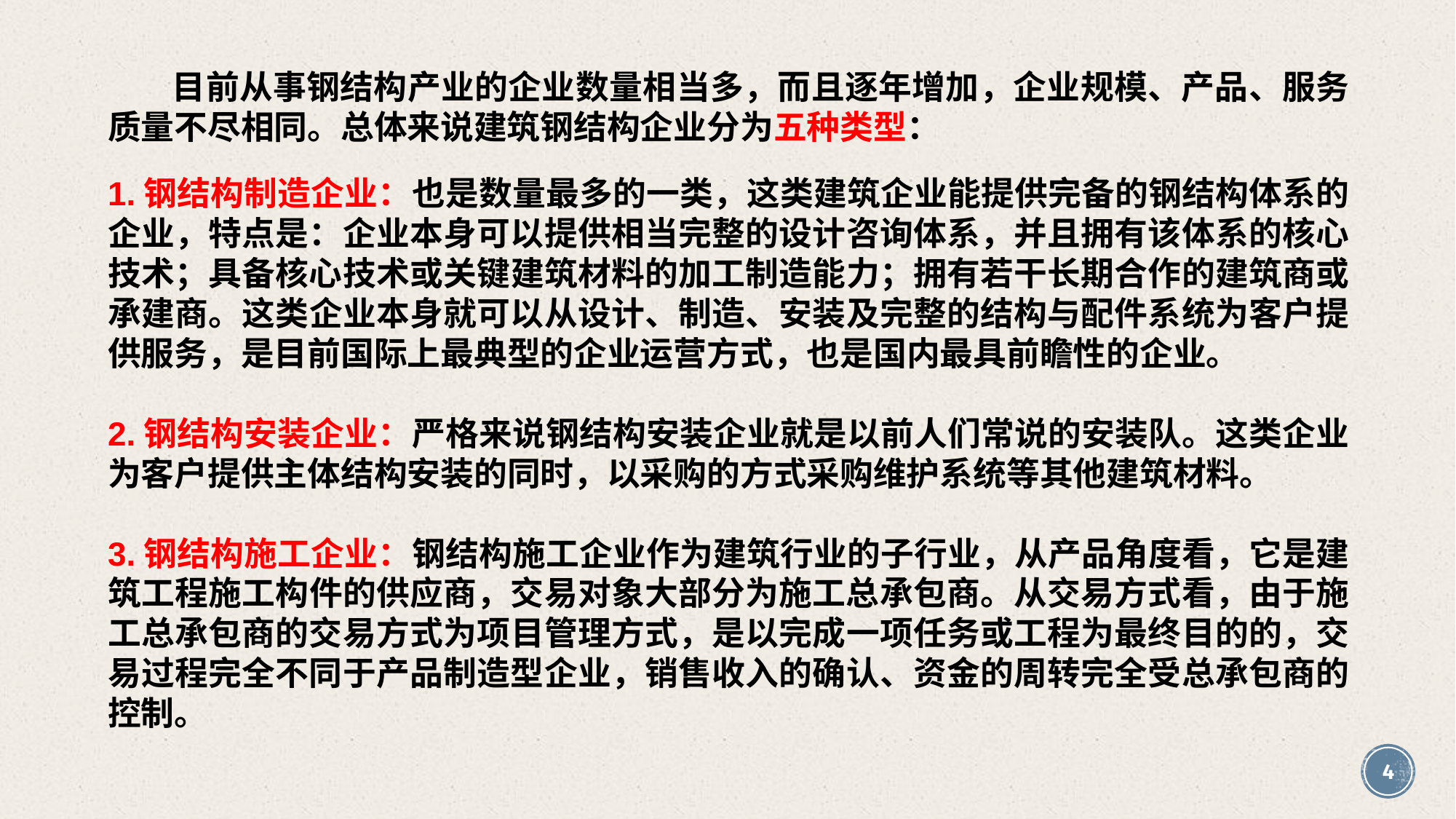

目前从事钢结构产业的企业数量相当多，而且逐年增加，企业规模、产品、服务质量不尽相同。总体来说建筑钢结构企业分为五种类型：

1.钢结构制造企业：也是数量最多的一类，这类建筑企业能提供完备的钢结构体系的企业，特点是：企业本身可以提供相当完整的设计咨询体系，并且拥有该体系的核心技术；具备核心技术或关键建筑材料的加工制造能力；拥有若干长期合作的建筑商或承建商。这类企业本身就可以从设计、制造、安装及完整的结构与配件系统为客户提供服务，是目前国际上最典型的企业运营方式，也是国内最具前瞻性的企业。

2.钢结构安装企业：严格来说钢结构安装企业就是以前人们常说的安装队。这类企业为客户提供主体结构安装的同时，以采购的方式采购维护系统等其他建筑材料。

3.钢结构施工企业：钢结构施工企业作为建筑行业的子行业，从产品角度看，它是建筑工程施工构件的供应商，交易对象大部分为施工总承包商。从交易方式看，由于施工总承包商的交易方式为项目管理方式，是以完成一项任务或工程为最终目的的，交易过程完全不同于产品制造型企业，销售收入的确认、资金的周转完全受总承包商的控制。
4